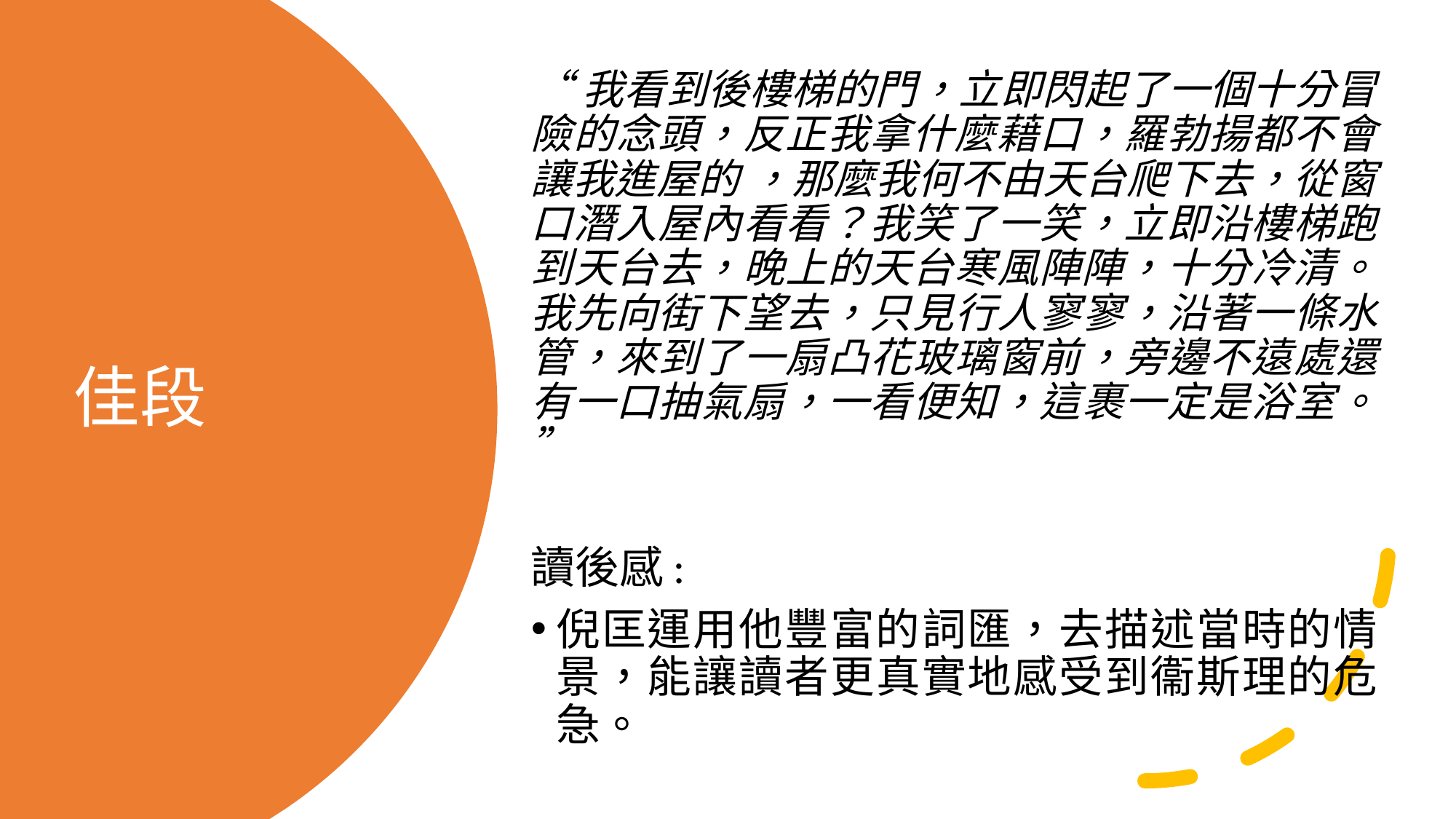

“我看到後樓梯的門，立即閃起了一個十分冒險的念頭，反正我拿什麼藉口，羅勃揚都不會讓我進屋的 ，那麼我何不由天台爬下去，從窗口潛入屋內看看？我笑了一笑，立即沿樓梯跑到天台去，晚上的天台寒風陣陣，十分冷清。我先向街下望去，只見行人寥寥，沿著一條水管，來到了一扇凸花玻璃窗前，旁邊不遠處還有一口抽氣扇，一看便知，這裹一定是浴室。”

讀後感:
倪匡運用他豐富的詞匯，去描述當時的情景，能讓讀者更真實地感受到衞斯理的危急。
# 佳段